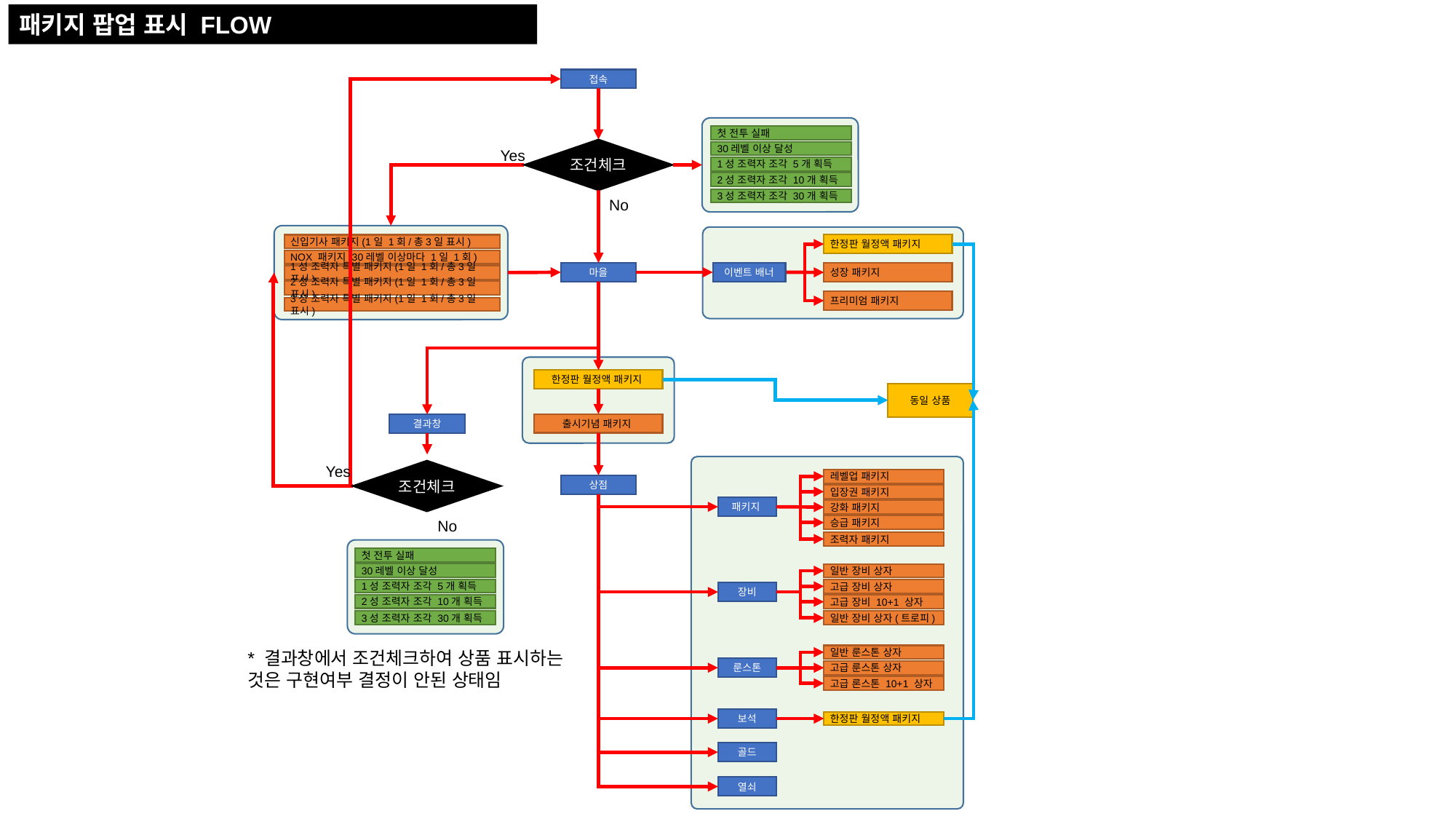

패키지 팝업 표시 FLOW
접속

첫 전투 실패
조건체크
Yes
30레벨 이상 달성
1성 조력자 조각 5개 획득
2성 조력자 조각 10개 획득
3성 조력자 조각 30개 획득
No

한정판 월정액 패키지
신입기사 패키지(1일 1회/총3일 표시)
NOX 패키지(30레벨 이상마다 1일 1회)
마을
이벤트 배너
성장 패키지
1성 조력자 특별 패키지(1일 1회/총3일 표시)
2성 조력자 특별 패키지(1일 1회/총3일 표시)
프리미엄 패키지
3성 조력자 특별 패키지(1일 1회/총3일 표시)

한정판 월정액 패키지
동일 상품
출시기념 패키지
결과창
Yes

조건체크
레벨업 패키지
상점
입장권 패키지
패키지
강화 패키지
No
승급 패키지
조력자 패키지

첫 전투 실패
30레벨 이상 달성
일반 장비 상자
1성 조력자 조각 5개 획득
고급 장비 상자
장비
2성 조력자 조각 10개 획득
고급 장비 10+1 상자
일반 장비 상자(트로피)
3성 조력자 조각 30개 획득
* 결과창에서 조건체크하여 상품 표시하는
것은 구현여부 결정이 안된 상태임
일반 룬스톤 상자
룬스톤
고급 룬스톤 상자
고급 론스톤 10+1 상자
보석
한정판 월정액 패키지
골드
열쇠